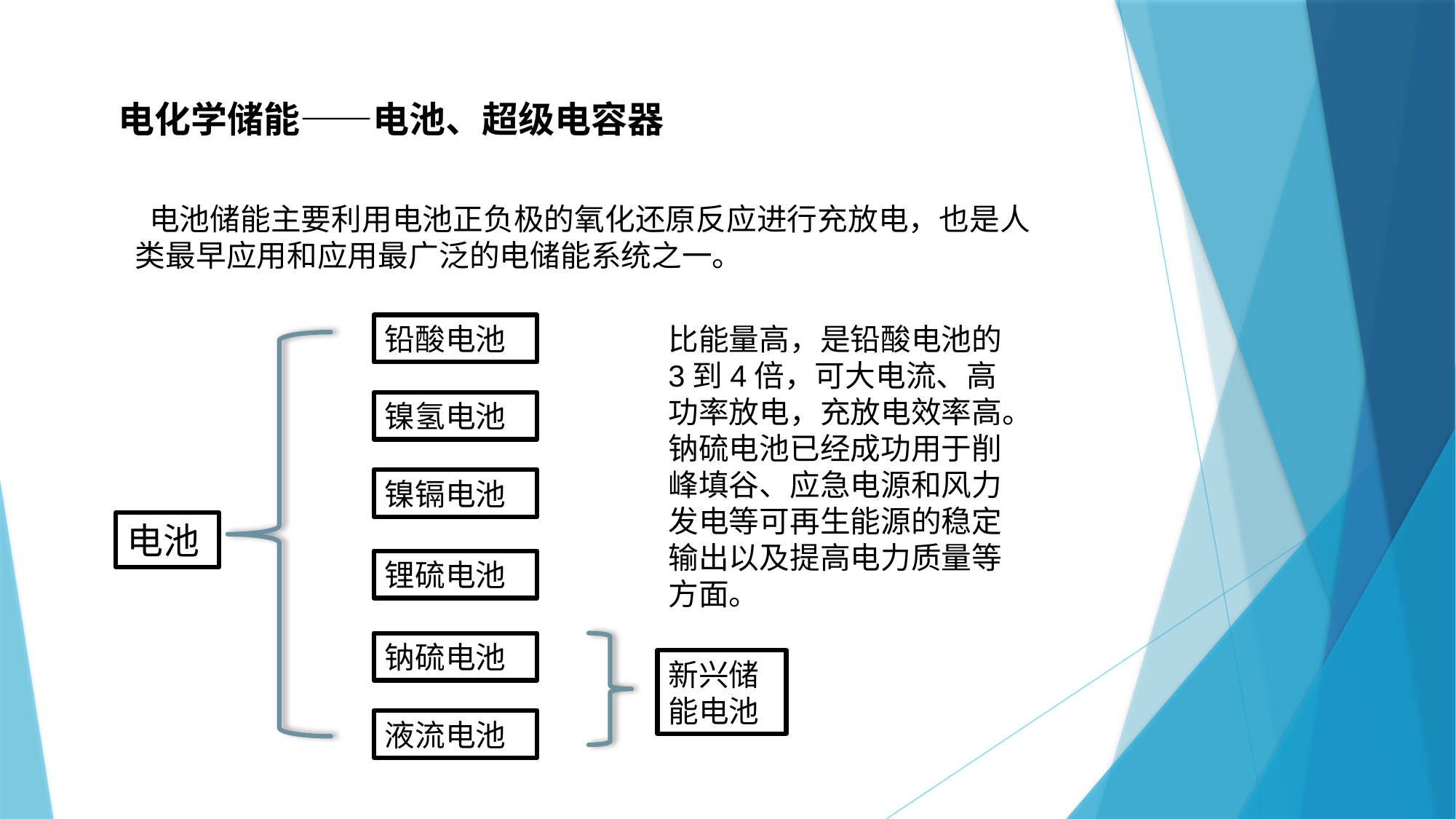

#
电化学储能——电池、超级电容器
 电池储能主要利用电池正负极的氧化还原反应进行充放电，也是人类最早应用和应用最广泛的电储能系统之一。

铅酸电池

镍氢电池
镍镉电池
电池
锂硫电池
钠硫电池

新兴储能电池
液流电池
比能量高，是铅酸电池的3到4倍，可大电流、高功率放电，充放电效率高。钠硫电池已经成功用于削峰填谷、应急电源和风力发电等可再生能源的稳定输出以及提高电力质量等方面。